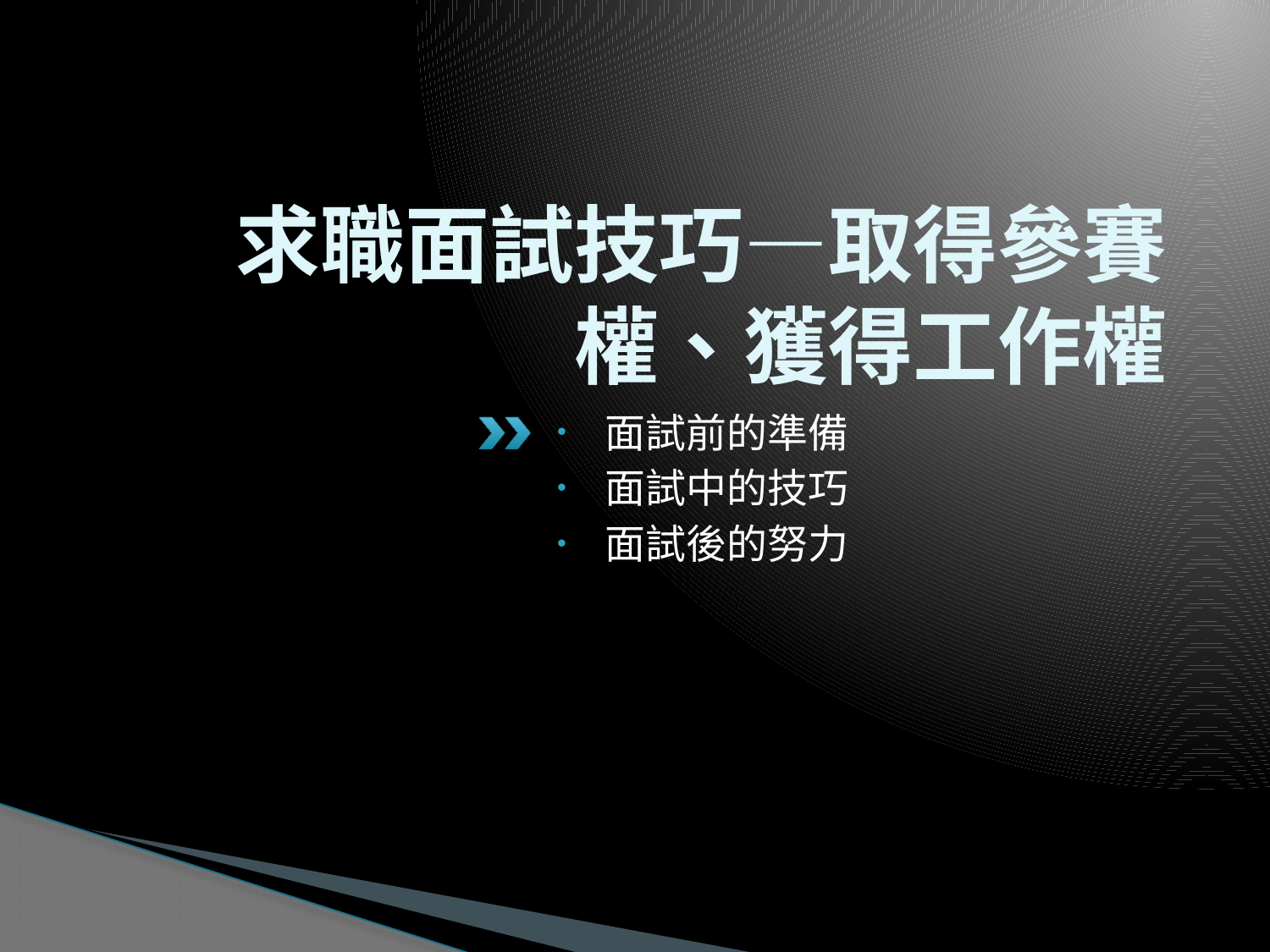

# 求職面試技巧—取得參賽權、獲得工作權
面試前的準備
面試中的技巧
面試後的努力